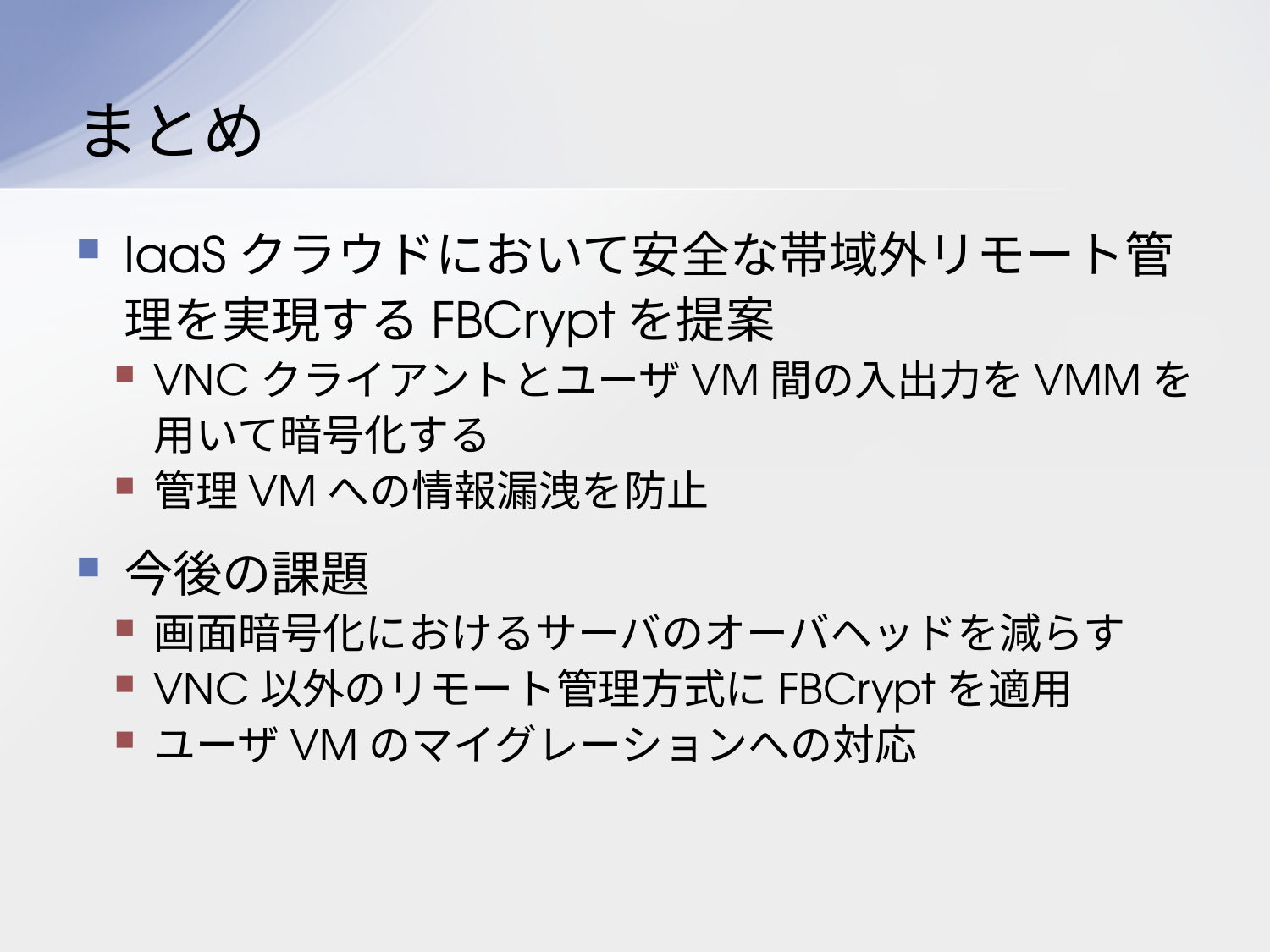

# まとめ
IaaSクラウドにおいて安全な帯域外リモート管理を実現するFBCryptを提案
VNCクライアントとユーザVM間の入出力をVMMを用いて暗号化する
管理VMへの情報漏洩を防止
今後の課題
画面暗号化におけるサーバのオーバヘッドを減らす
VNC以外のリモート管理方式にFBCryptを適用
ユーザVMのマイグレーションへの対応